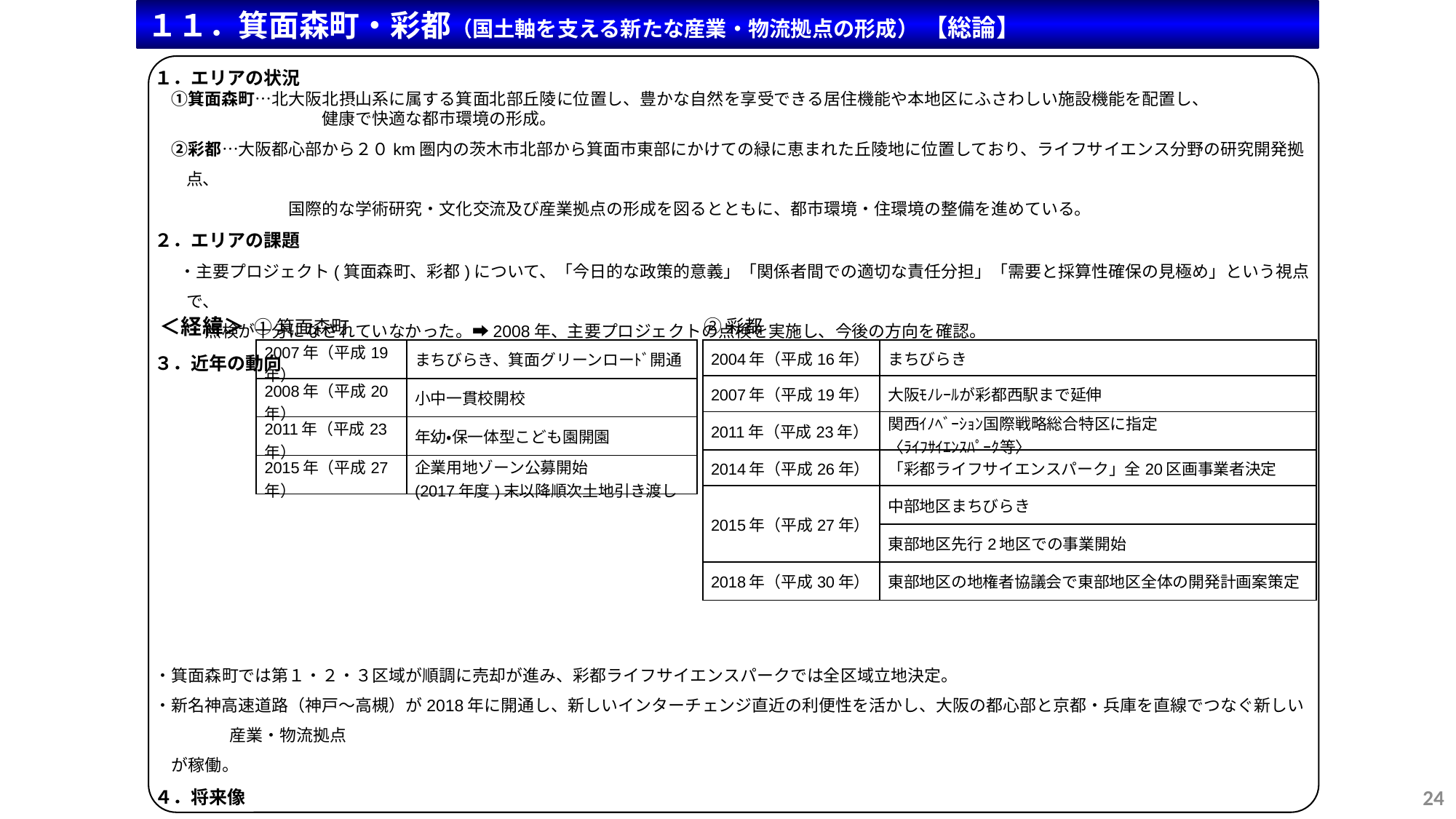

１１．箕面森町・彩都（国土軸を支える新たな産業・物流拠点の形成） 【総論】
１．エリアの状況
　①箕面森町…北大阪北摂山系に属する箕面北部丘陵に位置し、豊かな自然を享受できる居住機能や本地区にふさわしい施設機能を配置し、
　　　　　　　　　　健康で快適な都市環境の形成。
　②彩都…大阪都心部から２０km圏内の茨木市北部から箕面市東部にかけての緑に恵まれた丘陵地に位置しており、ライフサイエンス分野の研究開発拠点、
　　　　　　　　国際的な学術研究・文化交流及び産業拠点の形成を図るとともに、都市環境・住環境の整備を進めている。
２．エリアの課題
　  ・主要プロジェクト(箕面森町、彩都)について、「今日的な政策的意義」「関係者間での適切な責任分担」「需要と採算性確保の見極め」という視点で、
　　　点検が十分になされていなかった。➡2008年、主要プロジェクトの点検を実施し、今後の方向を確認。
３．近年の動向

・箕面森町では第１・２・３区域が順調に売却が進み、彩都ライフサイエンスパークでは全区域立地決定。
・新名神高速道路（神戸～高槻）が2018年に開通し、新しいインターチェンジ直近の利便性を活かし、大阪の都心部と京都・兵庫を直線でつなぐ新しい産業・物流拠点
　が稼働。
４．将来像
　①箕面森町…「多世代共生」、「環境共生」、「地域共生」をまちづくりのテーマとした、世代を超えて誰もがいきいきと暮らせるニュータウンの実現。
　②彩都…自然と都市が調和するアメニティの高い住環境を創造するとともに、「国際交流」「学術文化」「研究開発」「産業集積」という特色のある都市の未来機能を組み込んだ複合機能都市の形成。

＜経緯＞
②彩都
①箕面森町
| 2007年（平成19年） | まちびらき、箕面グリーンローﾄﾞ開通 |
| --- | --- |
| 2008年（平成20年） | 小中一貫校開校 |
| 2011年（平成23年） | 年幼・保一体型こども園開園 |
| 2015年（平成27年） | 企業用地ゾーン公募開始 (2017年度)末以降順次土地引き渡し |
| 2004年（平成16年） | まちびらき |
| --- | --- |
| 2007年（平成19年） | 大阪ﾓﾉﾚｰﾙが彩都西駅まで延伸 |
| 2011年（平成23年） | 関西ｲﾉﾍﾞｰｼｮﾝ国際戦略総合特区に指定 〈ﾗｲﾌｻｲｴﾝｽﾊﾟｰｸ等〉 |
| 2014年（平成26年） | 「彩都ライフサイエンスパーク」全20区画事業者決定 |
| 2015年（平成27年） | 中部地区まちびらき |
|  | 東部地区先行2地区での事業開始 |
| 2018年（平成30年） | 東部地区の地権者協議会で東部地区全体の開発計画案策定 |
24